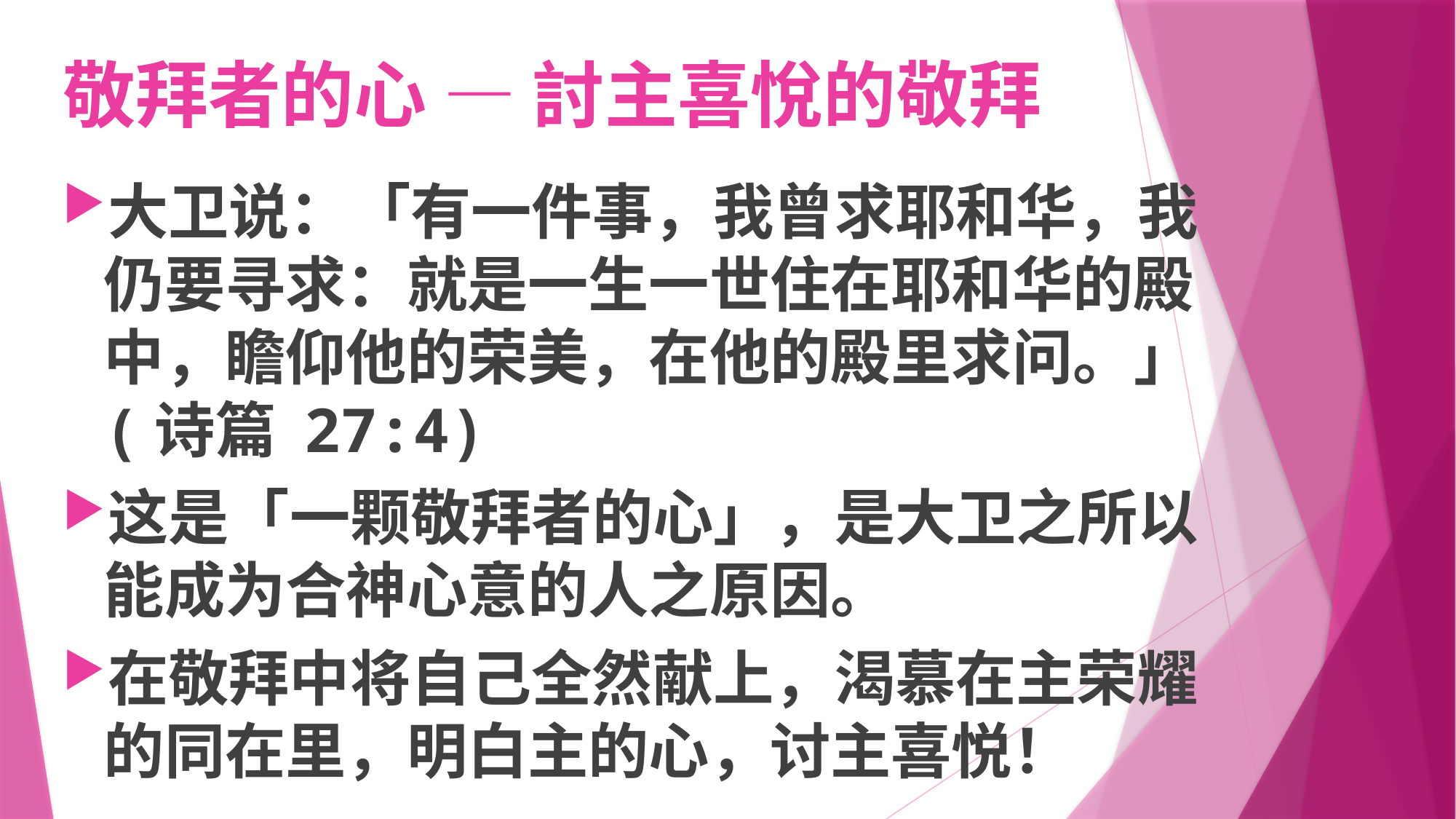

# 敬拜者的心 — 討主喜悅的敬拜
大卫说：「有一件事，我曾求耶和华，我仍要寻求：就是一生一世住在耶和华的殿中，瞻仰他的荣美，在他的殿里求问。」(诗篇 27:4)
这是「一颗敬拜者的心」，是大卫之所以能成为合神心意的人之原因。
在敬拜中将自己全然献上，渴慕在主荣耀的同在里，明白主的心，讨主喜悦！